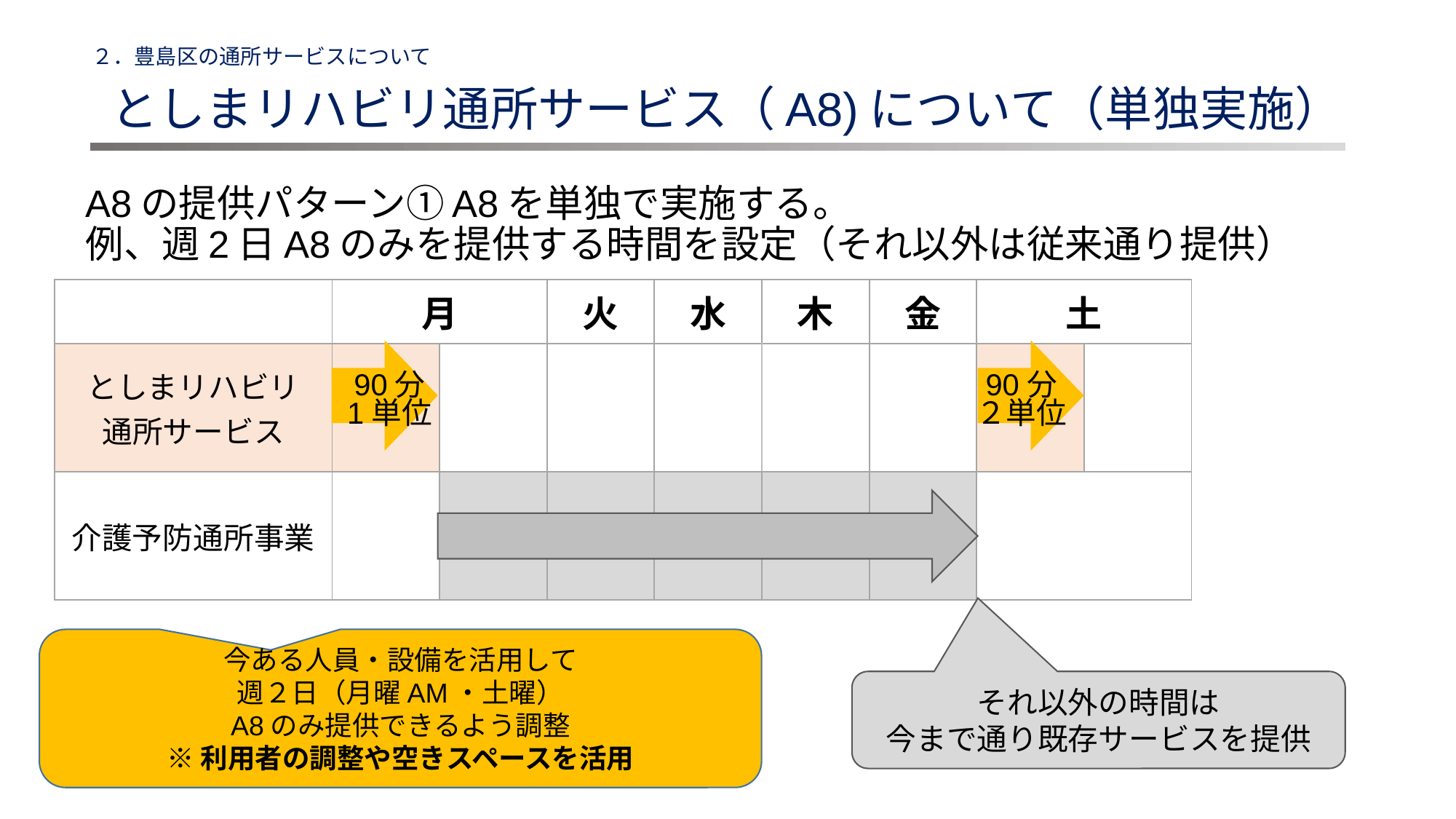

# ２．豊島区の通所サービスについて
としまリハビリ通所サービス（A8)について（単独実施）

A8の提供パターン①A8を単独で実施する。
例、週2日A8のみを提供する時間を設定（それ以外は従来通り提供）

|  | 月 |  | 火 | 水 | 木 | 金 | 土 |  |
| --- | --- | --- | --- | --- | --- | --- | --- | --- |
| としまリハビリ 通所サービス |  |  |  |  |  |  |  |  |
| 介護予防通所事業 |  |  |  |  |  |  |  |  |

90分
1単位
90分
２単位

今ある人員・設備を活用して
週２日（月曜AM・土曜）
A8のみ提供できるよう調整
※利用者の調整や空きスペースを活用
それ以外の時間は
今まで通り既存サービスを提供